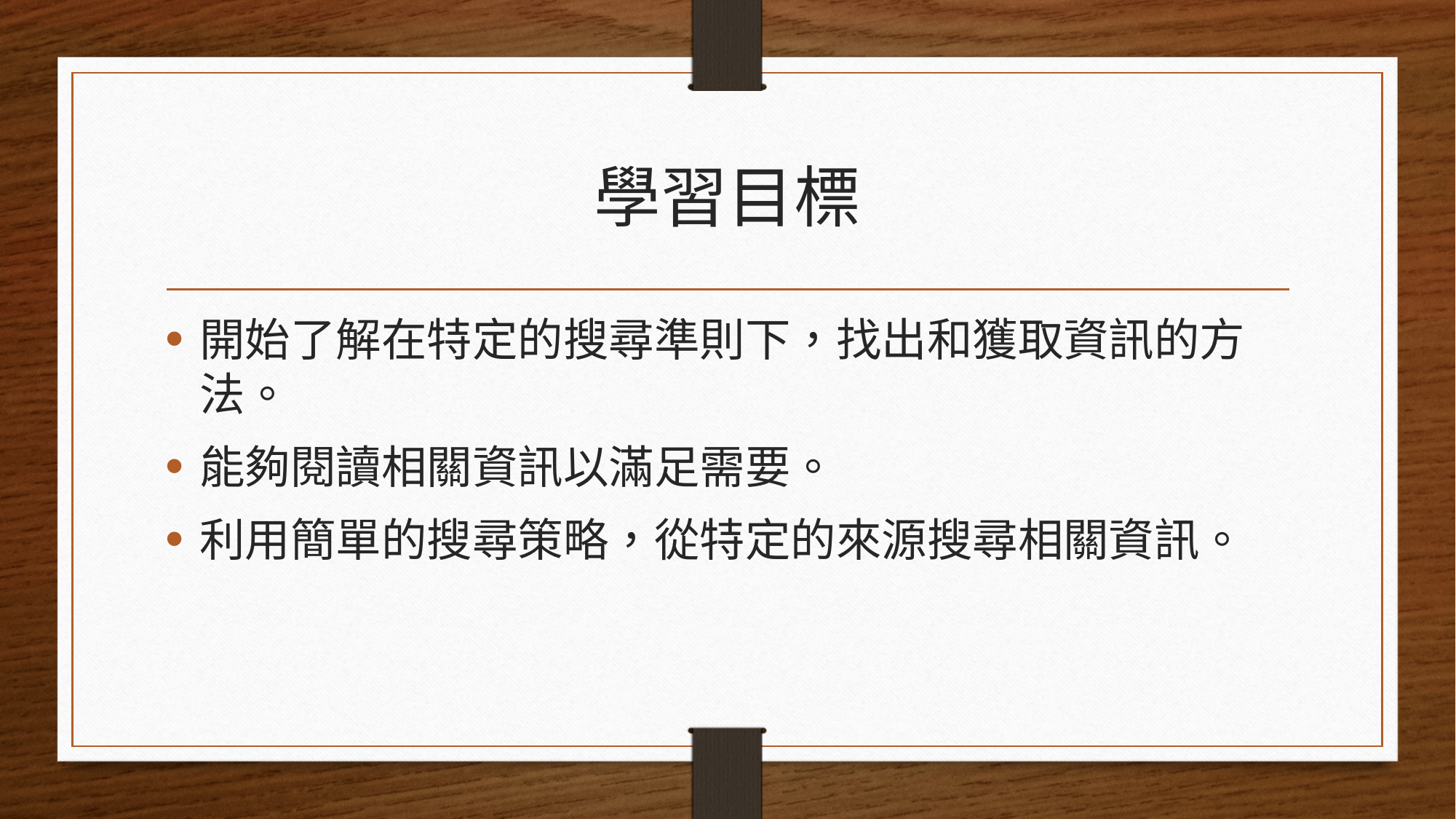

# 學習目標
開始了解在特定的搜尋準則下，找出和獲取資訊的方法。
能夠閱讀相關資訊以滿足需要。
利用簡單的搜尋策略，從特定的來源搜尋相關資訊。